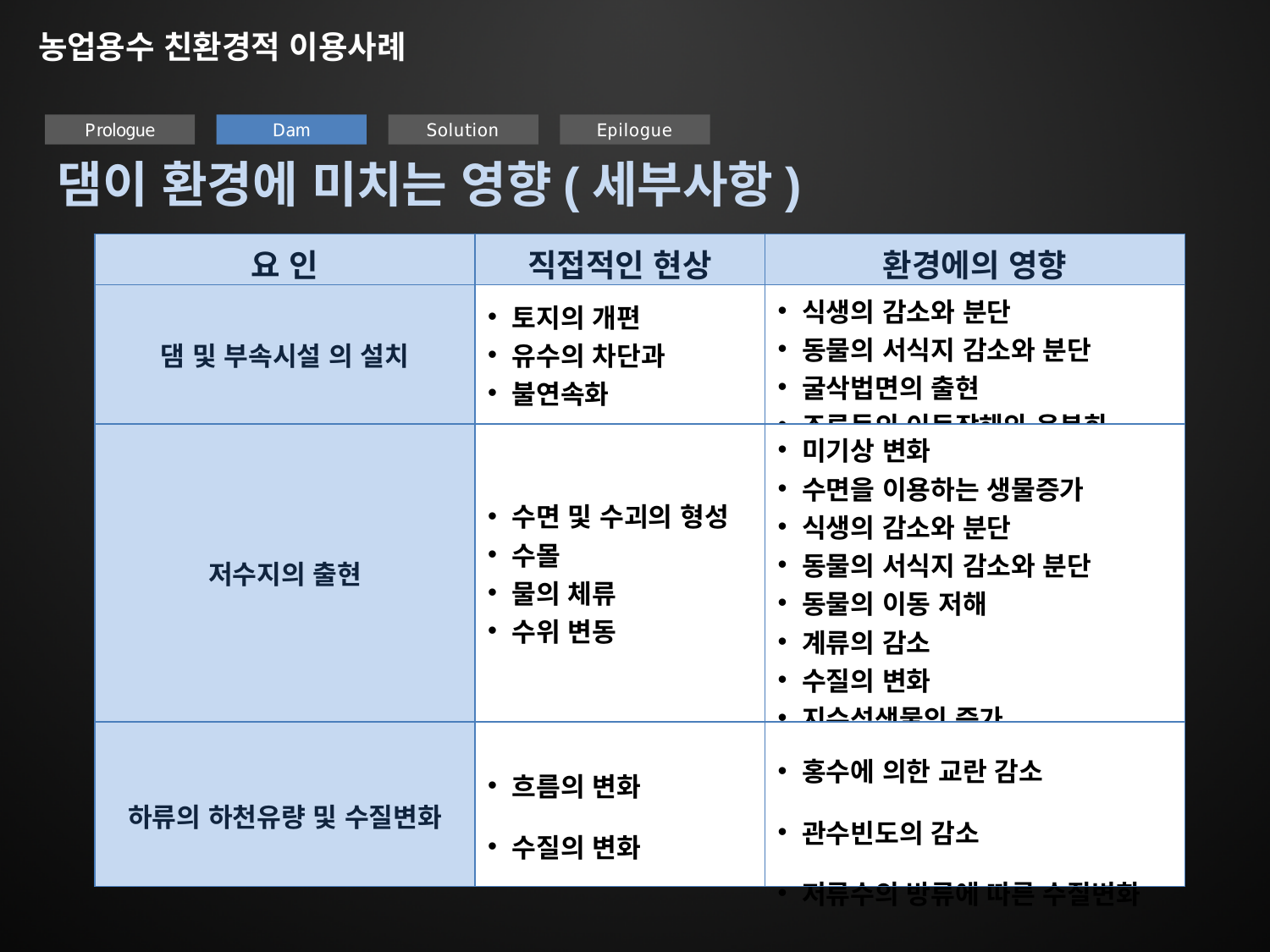

농업용수 친환경적 이용사례
Prologue
Dam
Solution
Epilogue
댐이 환경에 미치는 영향(세부사항)
| 요 인 | 직접적인 현상 | 환경에의 영향 |
| --- | --- | --- |
| 댐 및 부속시설 의 설치 | 토지의 개편 유수의 차단과 불연속화 | 식생의 감소와 분단 동물의 서식지 감소와 분단 굴삭법면의 출현 조류등의 이동장해와 육봉화 |
| 저수지의 출현 | 수면 및 수괴의 형성 수몰 물의 체류 수위 변동 | 미기상 변화 수면을 이용하는 생물증가 식생의 감소와 분단 동물의 서식지 감소와 분단 동물의 이동 저해 계류의 감소 수질의 변화 지수성생물의 증가 호안의 나지화 |
| 하류의 하천유량 및 수질변화 | 흐름의 변화 수질의 변화 | 홍수에 의한 교란 감소 관수빈도의 감소 저류수의 방류에 따른 수질변화 |
일본에서의 환경친화적인 댐건설사례 및 국내적용방안